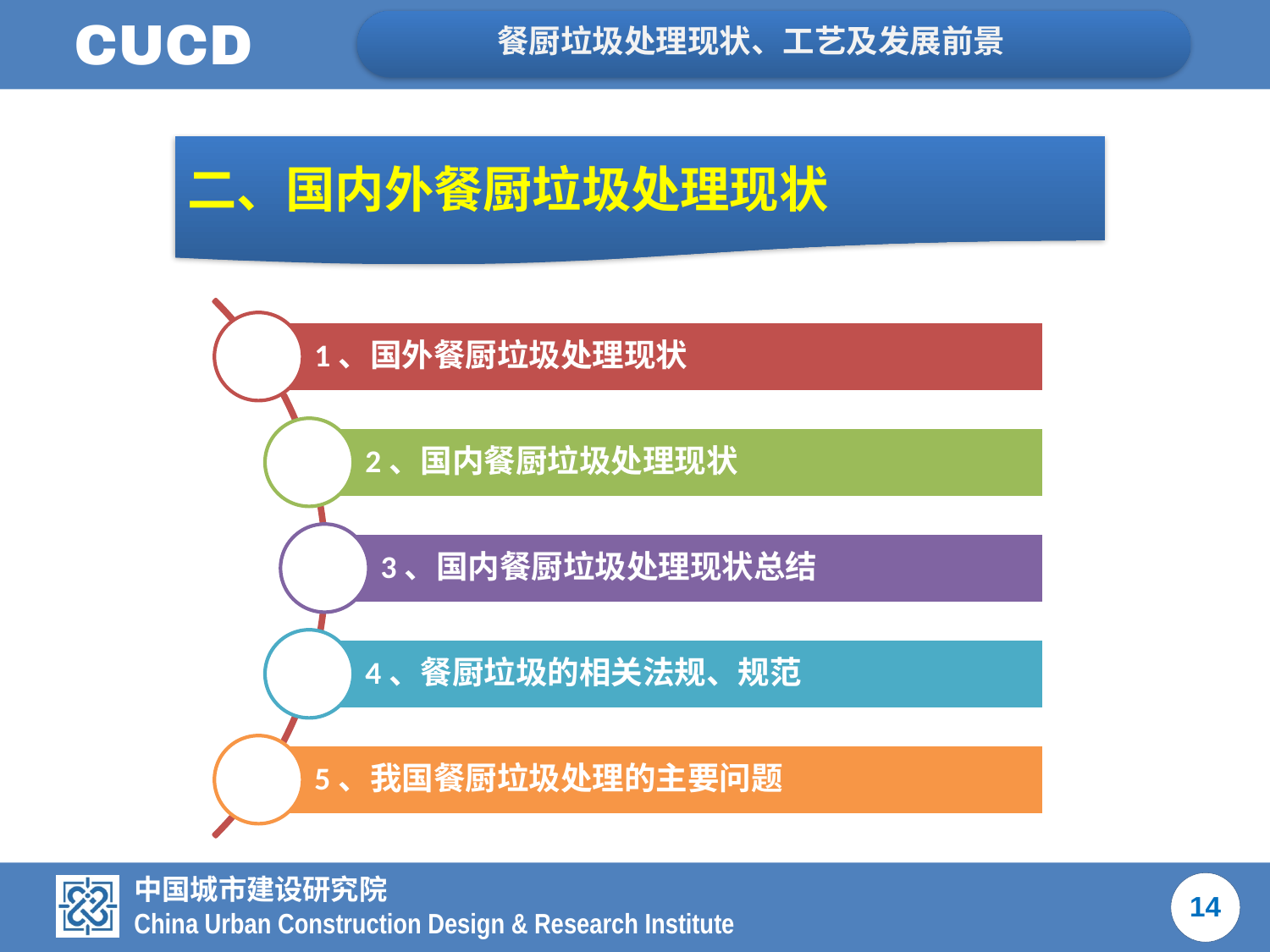

二、国内外餐厨垃圾处理现状
1、国外餐厨垃圾处理现状
2、国内餐厨垃圾处理现状
3、国内餐厨垃圾处理现状总结
4、餐厨垃圾的相关法规、规范
5、我国餐厨垃圾处理的主要问题
14